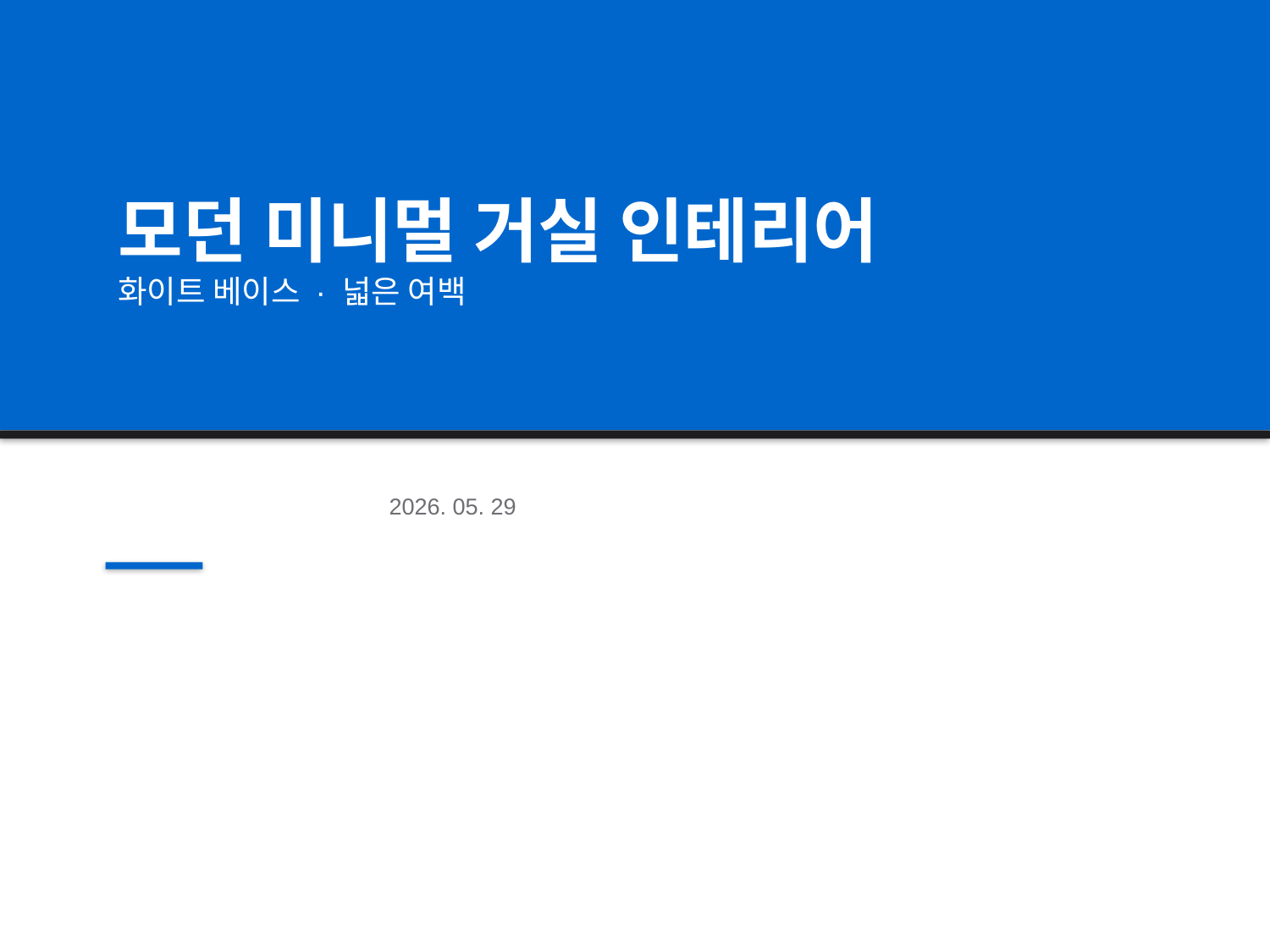

모던 미니멀 거실 인테리어
화이트 베이스 · 넓은 여백

2026. 05. 29